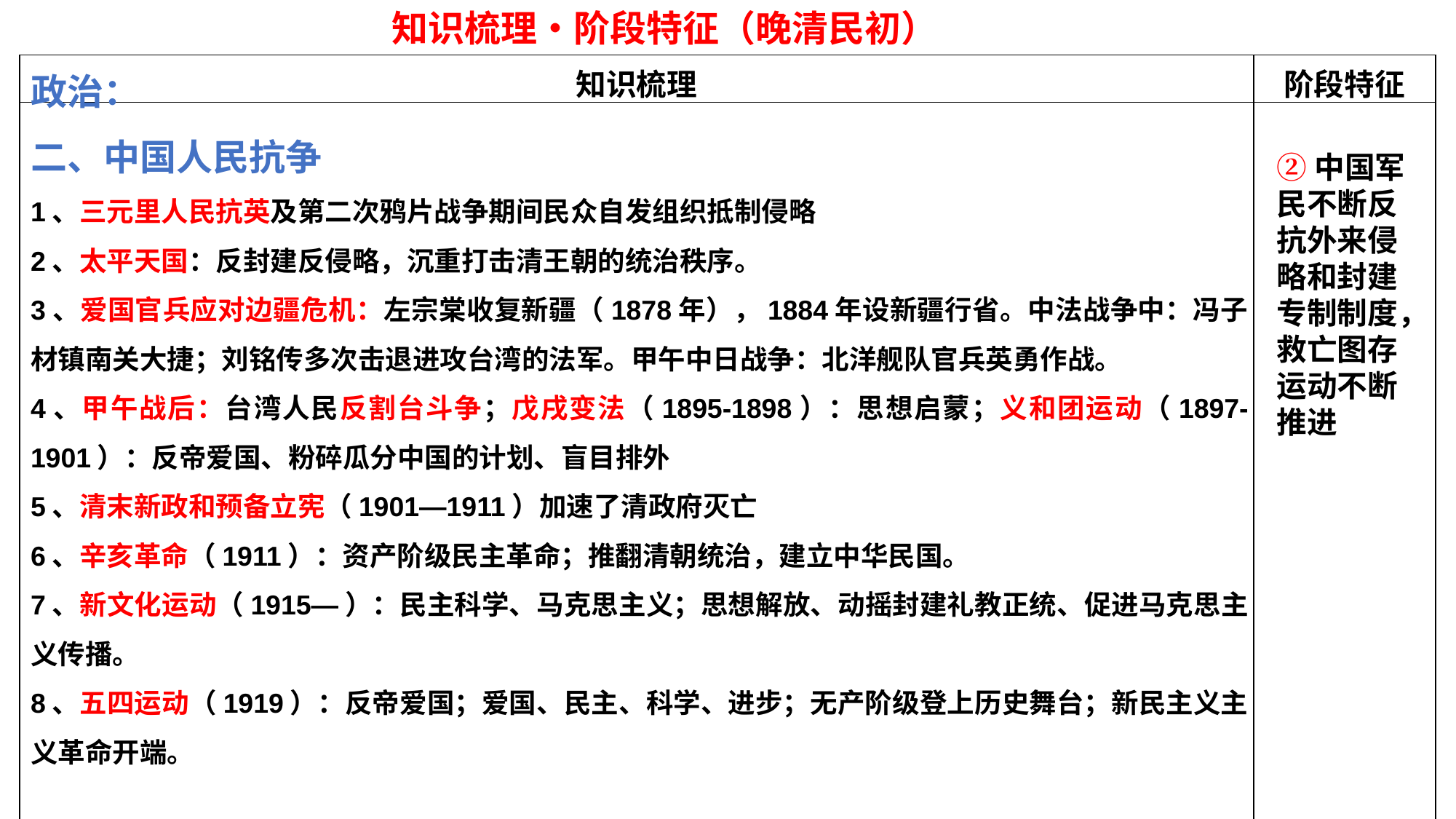

知识梳理•阶段特征（晚清民初）
政治：
二、中国人民抗争
1、三元里人民抗英及第二次鸦片战争期间民众自发组织抵制侵略
2、太平天国：反封建反侵略，沉重打击清王朝的统治秩序。
3、爱国官兵应对边疆危机：左宗棠收复新疆（1878年），1884年设新疆行省。中法战争中：冯子材镇南关大捷；刘铭传多次击退进攻台湾的法军。甲午中日战争：北洋舰队官兵英勇作战。
4、甲午战后：台湾人民反割台斗争；戊戌变法（1895-1898）：思想启蒙；义和团运动（1897-1901）：反帝爱国、粉碎瓜分中国的计划、盲目排外
5、清末新政和预备立宪（1901—1911）加速了清政府灭亡
6、辛亥革命（1911）：资产阶级民主革命；推翻清朝统治，建立中华民国。
7、新文化运动（1915—）：民主科学、马克思主义；思想解放、动摇封建礼教正统、促进马克思主义传播。
8、五四运动（1919）：反帝爱国；爱国、民主、科学、进步；无产阶级登上历史舞台；新民主义主义革命开端。

| 知识梳理 | 阶段特征 |
| --- | --- |
|  |  |
②中国军民不断反抗外来侵略和封建专制制度，救亡图存运动不断推进